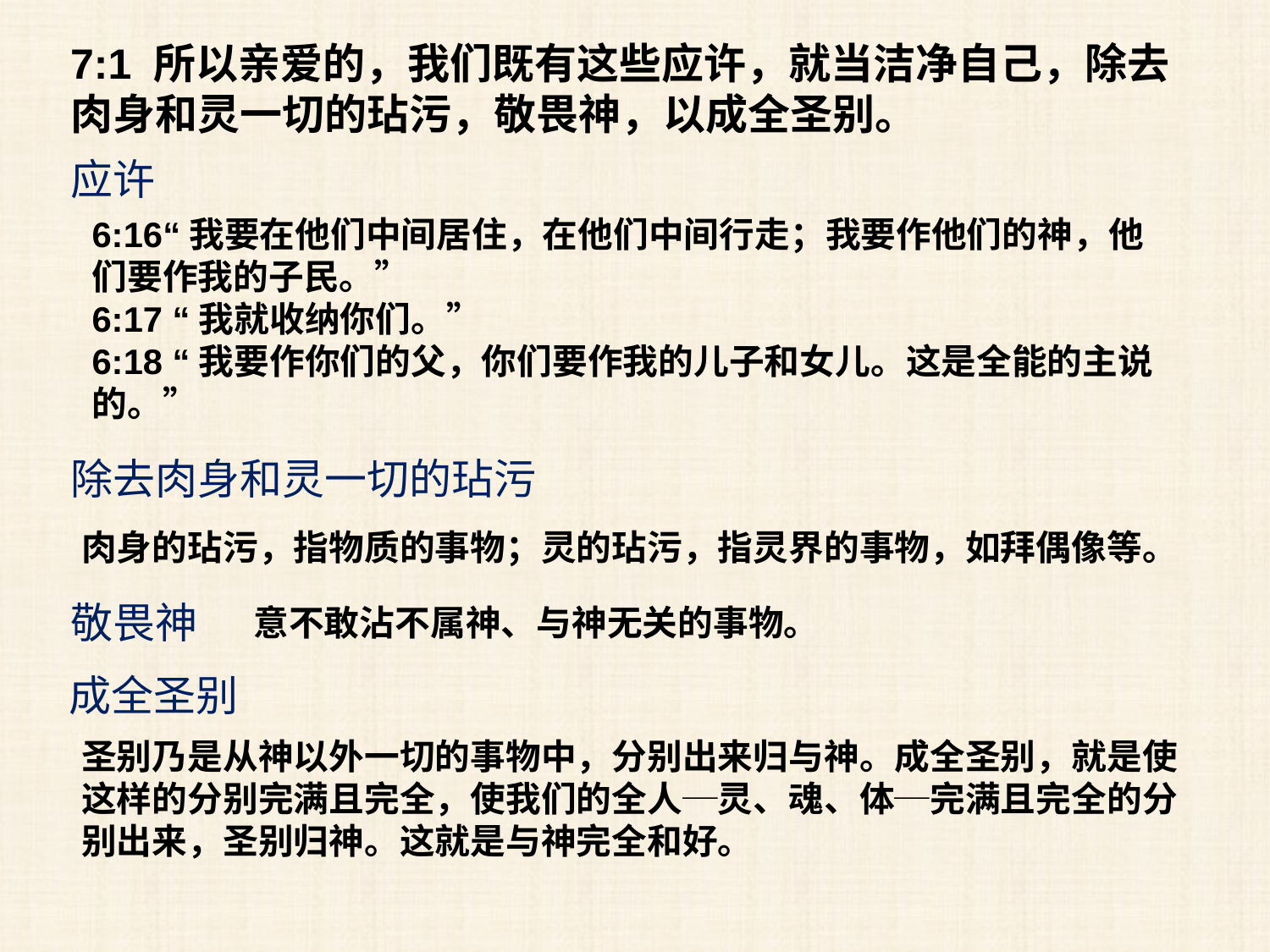

7:1 所以亲爱的，我们既有这些应许，就当洁净自己，除去肉身和灵一切的玷污，敬畏神，以成全圣别。
应许
6:16“我要在他们中间居住，在他们中间行走；我要作他们的神，他们要作我的子民。”
6:17 “我就收纳你们。”
6:18 “我要作你们的父，你们要作我的儿子和女儿。这是全能的主说的。”
除去肉身和灵一切的玷污
肉身的玷污，指物质的事物；灵的玷污，指灵界的事物，如拜偶像等。
敬畏神
意不敢沾不属神、与神无关的事物。
成全圣别
圣别乃是从神以外一切的事物中，分别出来归与神。成全圣别，就是使这样的分别完满且完全，使我们的全人─灵、魂、体─完满且完全的分别出来，圣别归神。这就是与神完全和好。